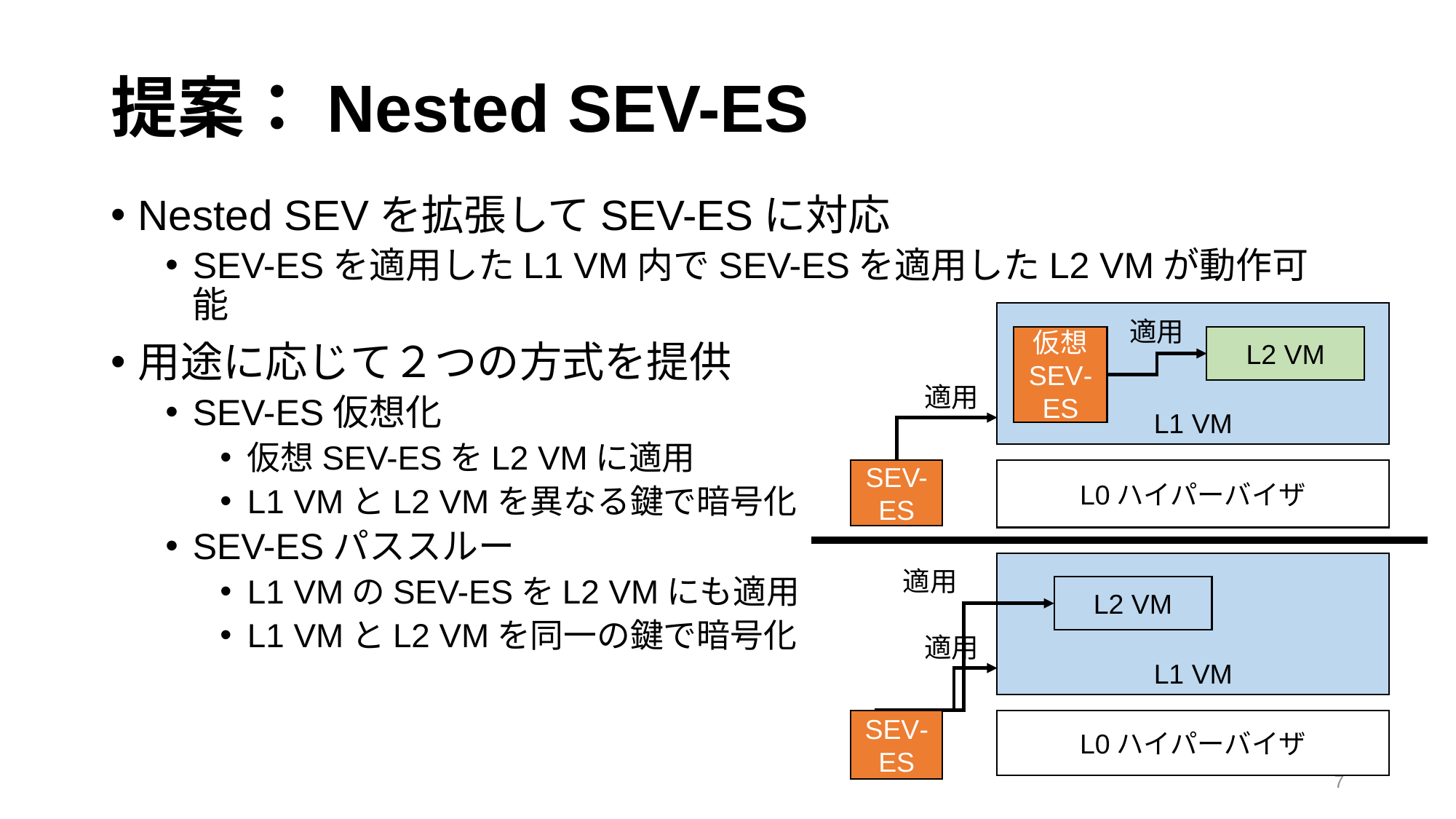

# 提案：Nested SEV-ES
Nested SEVを拡張してSEV-ESに対応
SEV-ESを適用したL1 VM内でSEV-ESを適用したL2 VMが動作可能
用途に応じて２つの方式を提供
SEV-ES仮想化
仮想SEV-ESをL2 VMに適用
L1 VMとL2 VMを異なる鍵で暗号化
SEV-ESパススルー
L1 VMのSEV-ESをL2 VMにも適用
L1 VMとL2 VMを同一の鍵で暗号化
L1 VM
適用
仮想
SEV-ES
L2 VM
適用
L0ハイパーバイザ
SEV-ES
L1 VM
適用
L2 VM
適用
SEV-ES
L0ハイパーバイザ
7